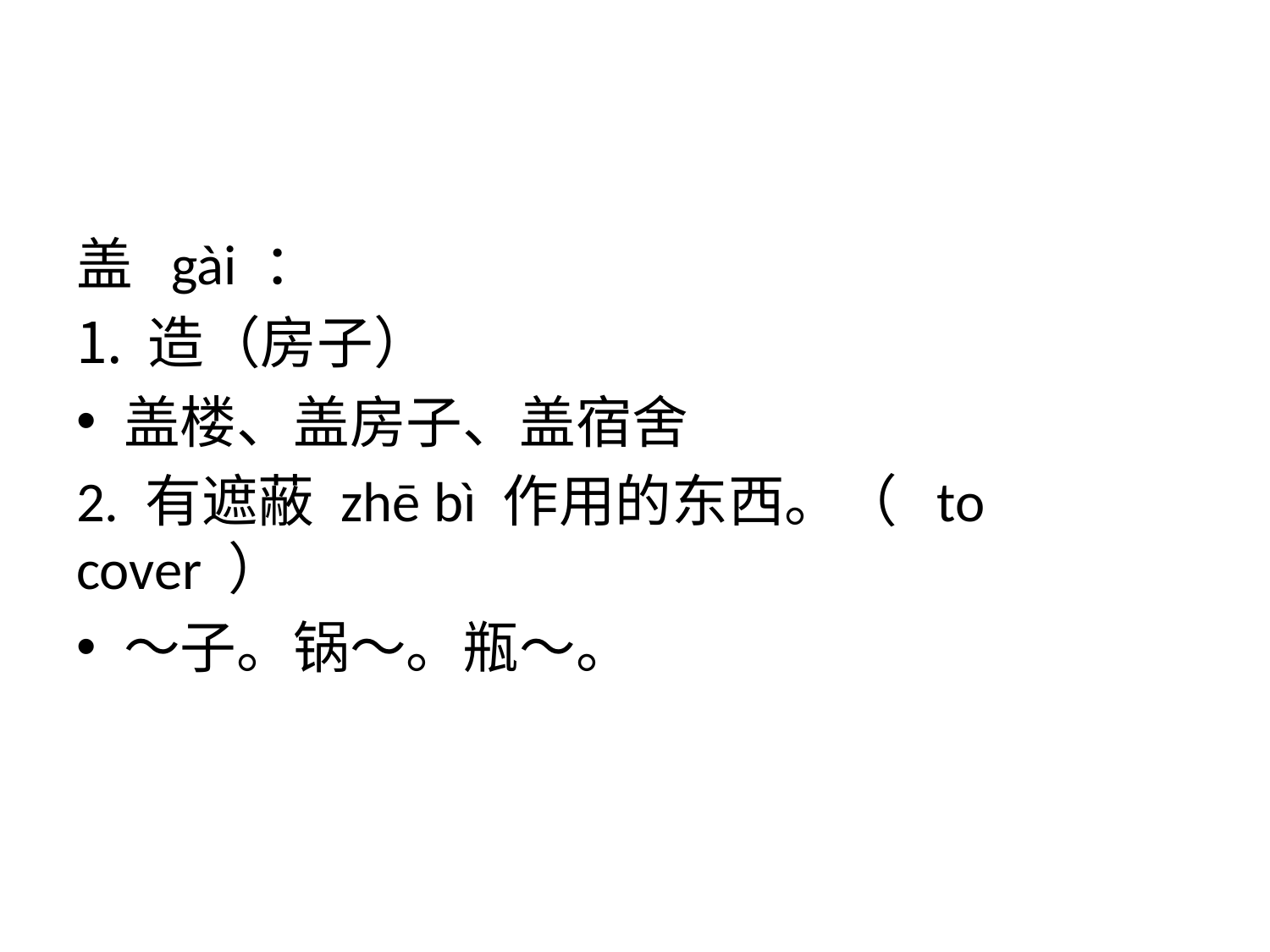

#
盖  gài ：
造（房子）
盖楼、盖房子、盖宿舍
2. 有遮蔽 zhē bì 作用的东西。（  to cover ）
～子。锅～。瓶～。